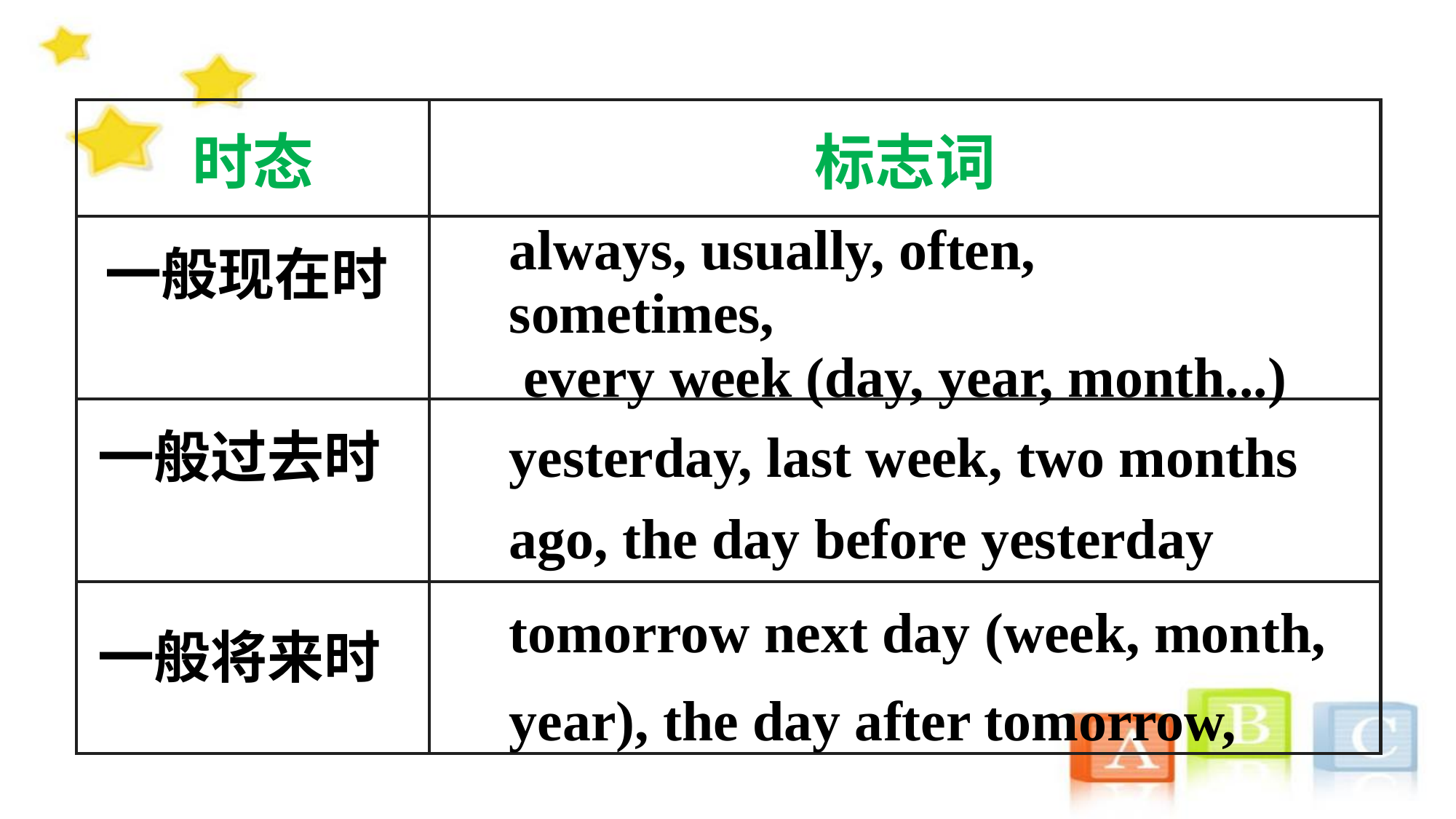

| 时态 | 标志词 |
| --- | --- |
|  |  |
|  |  |
|  |  |
always, usually, often, sometimes,
 every week (day, year, month...)
一般现在时
yesterday, last week, two months ago, the day before yesterday
一般过去时
tomorrow next day (week, month,
year), the day after tomorrow,
一般将来时